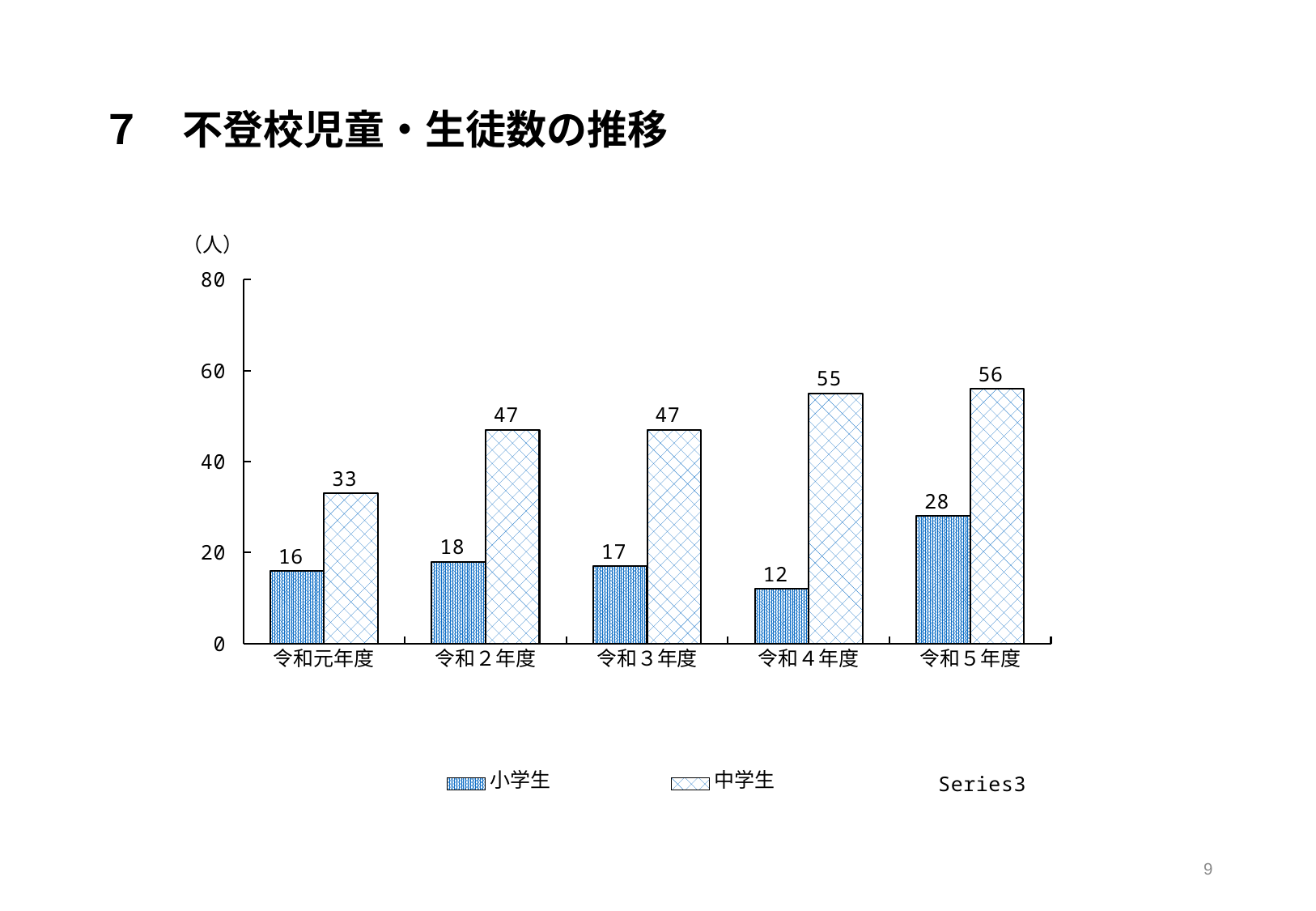

７　不登校児童・生徒数の推移

### Chart

| Category | 小学生 | 中学生 |  |
|---|---|---|---|
| 令和元年度 | 16.0 | 33.0 | None |
| 令和２年度 | 18.0 | 47.0 | None |
| 令和３年度 | 17.0 | 47.0 | None |
| 令和４年度 | 12.0 | 55.0 | None |
| 令和５年度 | 28.0 | 56.0 | None |
9